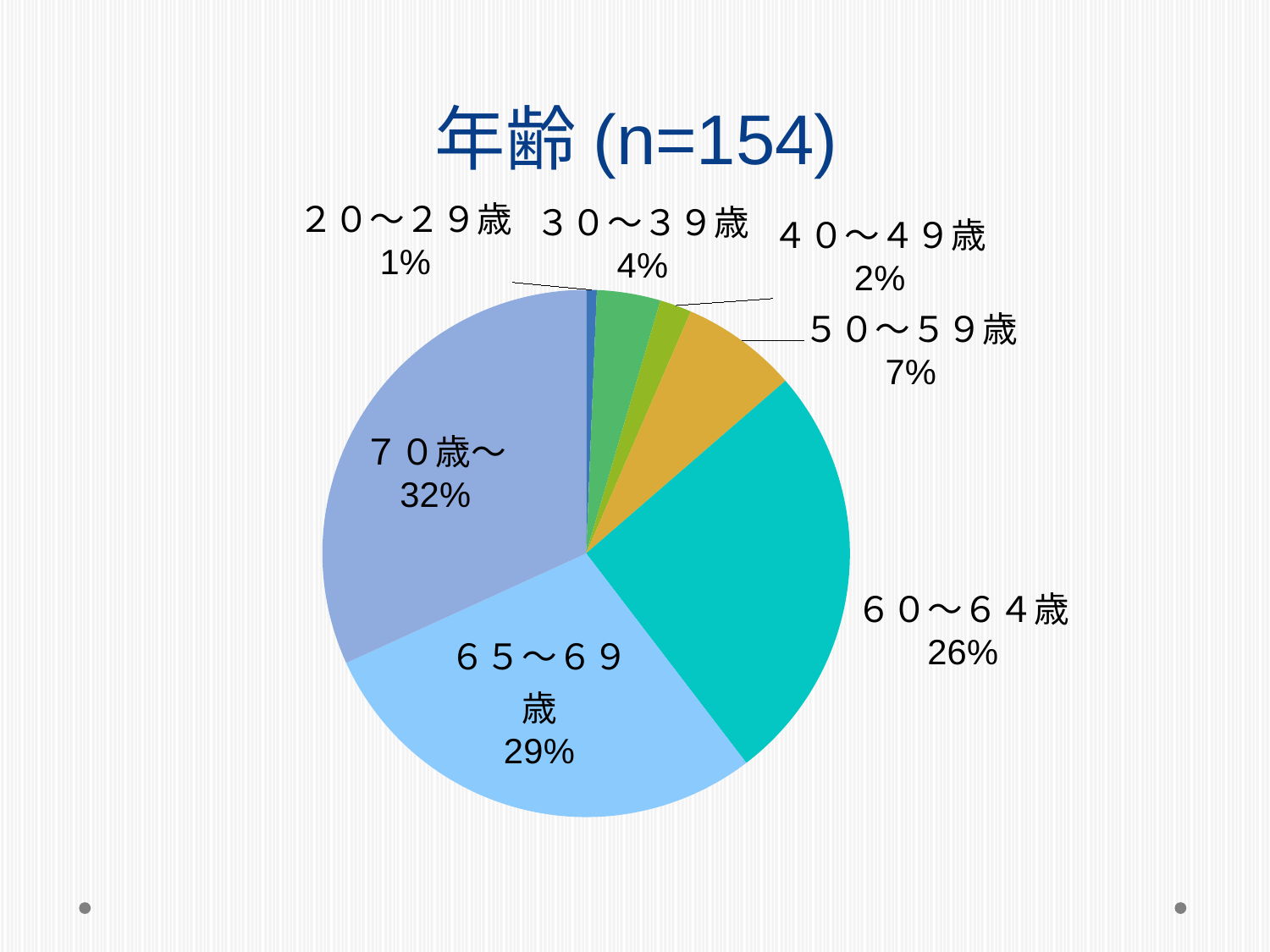

# 年齢(n=154)

### Chart

| Category |  |
|---|---|
| ～１９歳 | 0.0 |
| ２０～２９歳 | 1.0 |
| ３０～３９歳 | 6.0 |
| ４０～４９歳 | 3.0 |
| ５０～５９歳 | 11.0 |
| ６０～６４歳 | 40.0 |
| ６５～６９歳 | 44.0 |
| ７０歳～ | 49.0 |